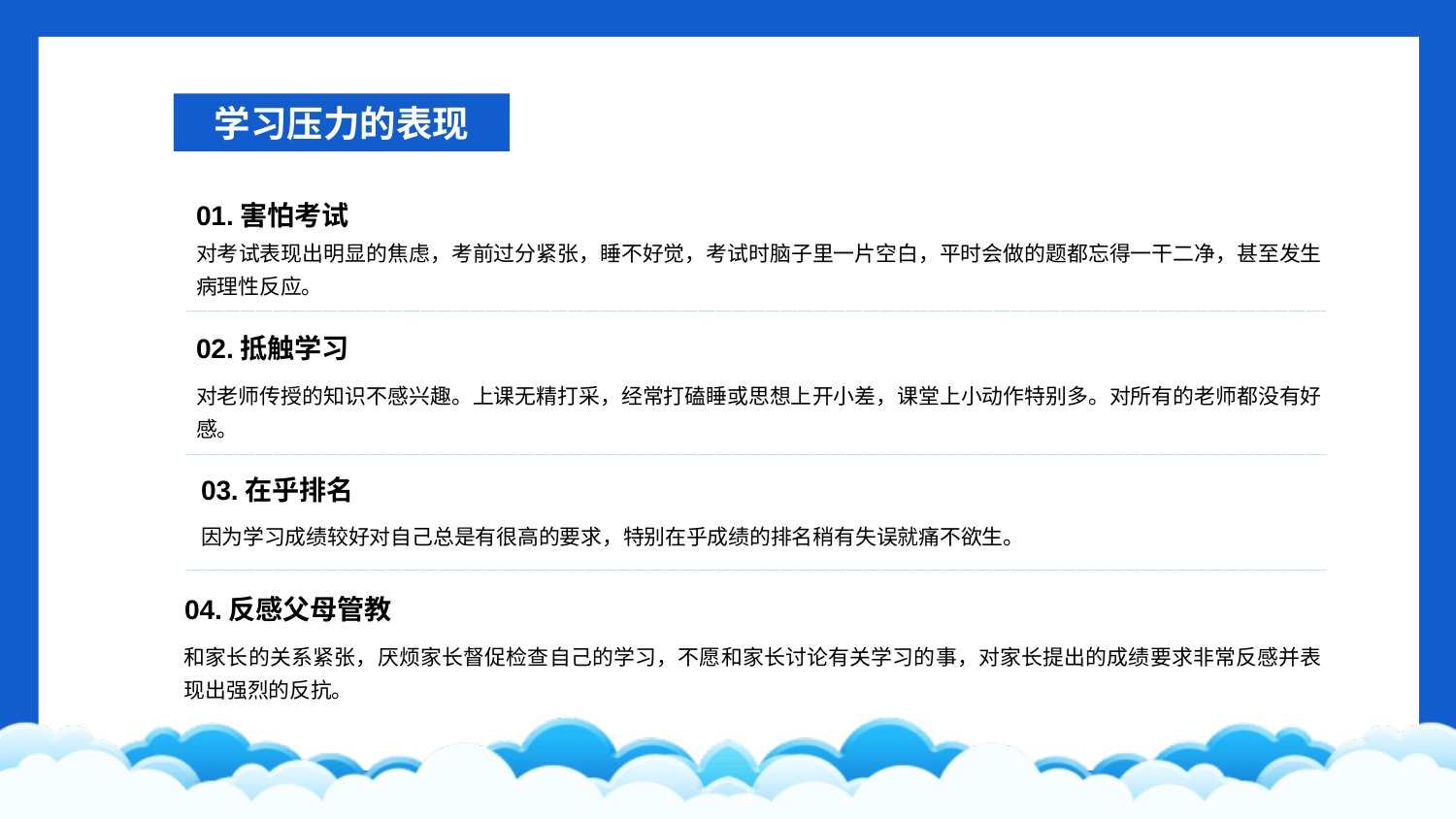

学习压力的表现
01.害怕考试
对考试表现出明显的焦虑，考前过分紧张，睡不好觉，考试时脑子里一片空白，平时会做的题都忘得一干二净，甚至发生病理性反应。
02.抵触学习
对老师传授的知识不感兴趣。上课无精打采，经常打磕睡或思想上开小差，课堂上小动作特别多。对所有的老师都没有好感。
03.在乎排名
因为学习成绩较好对自己总是有很高的要求，特别在乎成绩的排名稍有失误就痛不欲生。
04.反感父母管教
和家长的关系紧张，厌烦家长督促检查自己的学习，不愿和家长讨论有关学习的事，对家长提出的成绩要求非常反感并表现出强烈的反抗。